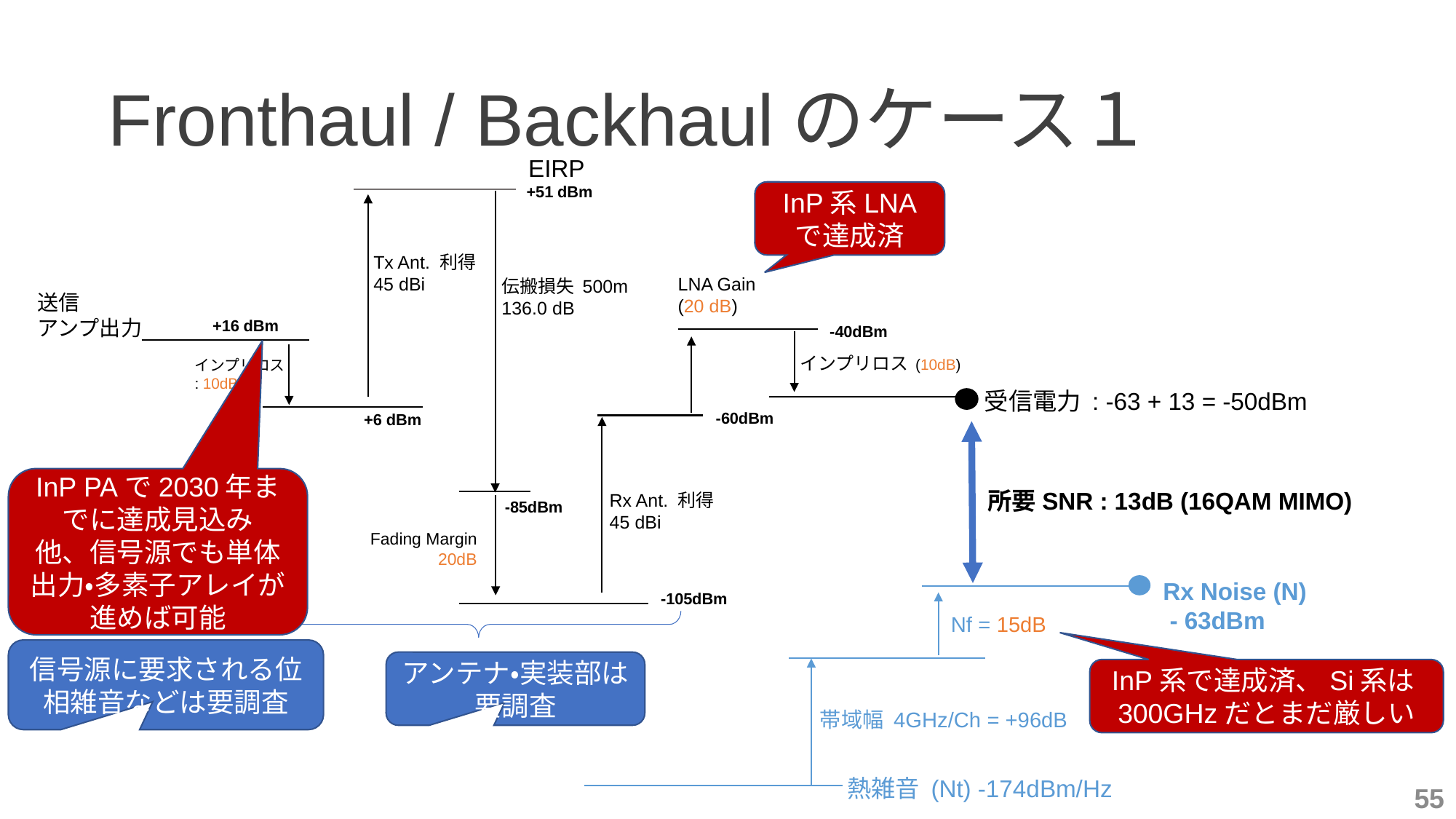

# Fronthaul / Backhaulのケース１
EIRP
+51 dBm
Tx Ant. 利得
45 dBi
LNA Gain
(20 dB)
伝搬損失 500m
136.0 dB

送信
アンプ出力
+16 dBm
-40dBm
インプリロス (10dB)
インプリロス
: 10dB
受信電力 : -63 + 13 = -50dBm

-60dBm
+6 dBm
所要SNR : 13dB (16QAM MIMO)
Rx Ant. 利得
45 dBi
-85dBm
Fading Margin
20dB
Rx Noise (N)
 - 63dBm

-105dBm
Nf = 15dB
帯域幅 4GHz/Ch = +96dB
熱雑音 (Nt) -174dBm/Hz
InP系LNA
で達成済

InP PAで2030年までに達成見込み
他、信号源でも単体出力・多素子アレイが進めば可能
信号源に要求される位相雑音などは要調査
アンテナ・実装部は要調査
InP系で達成済、Si系は300GHzだとまだ厳しい